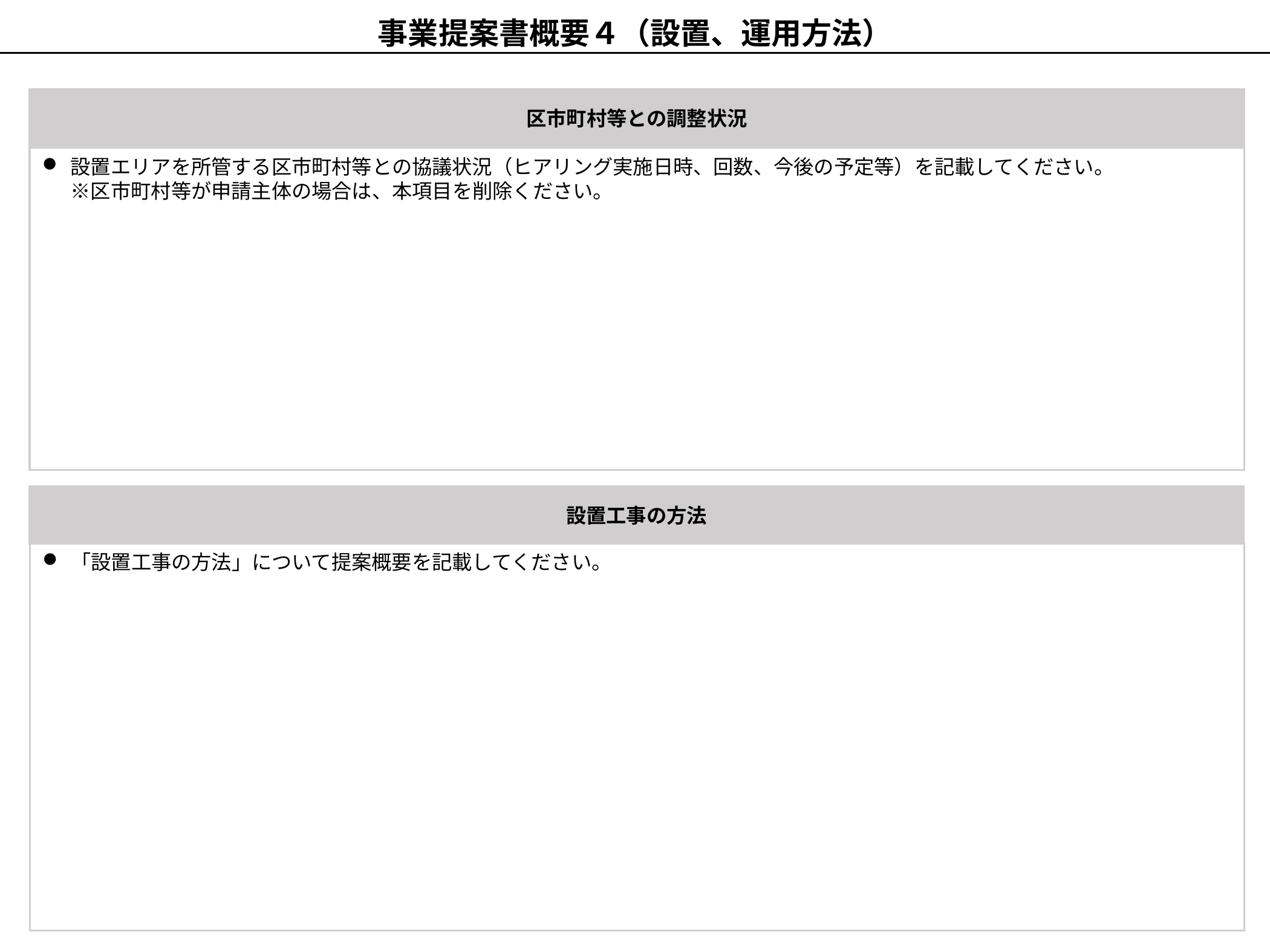

事業提案書概要４（設置、運用方法）
区市町村等との調整状況
設置エリアを所管する区市町村等との協議状況（ヒアリング実施日時、回数、今後の予定等）を記載してください。
※区市町村等が申請主体の場合は、本項目を削除ください。
設置工事の方法
「設置工事の方法」について提案概要を記載してください。